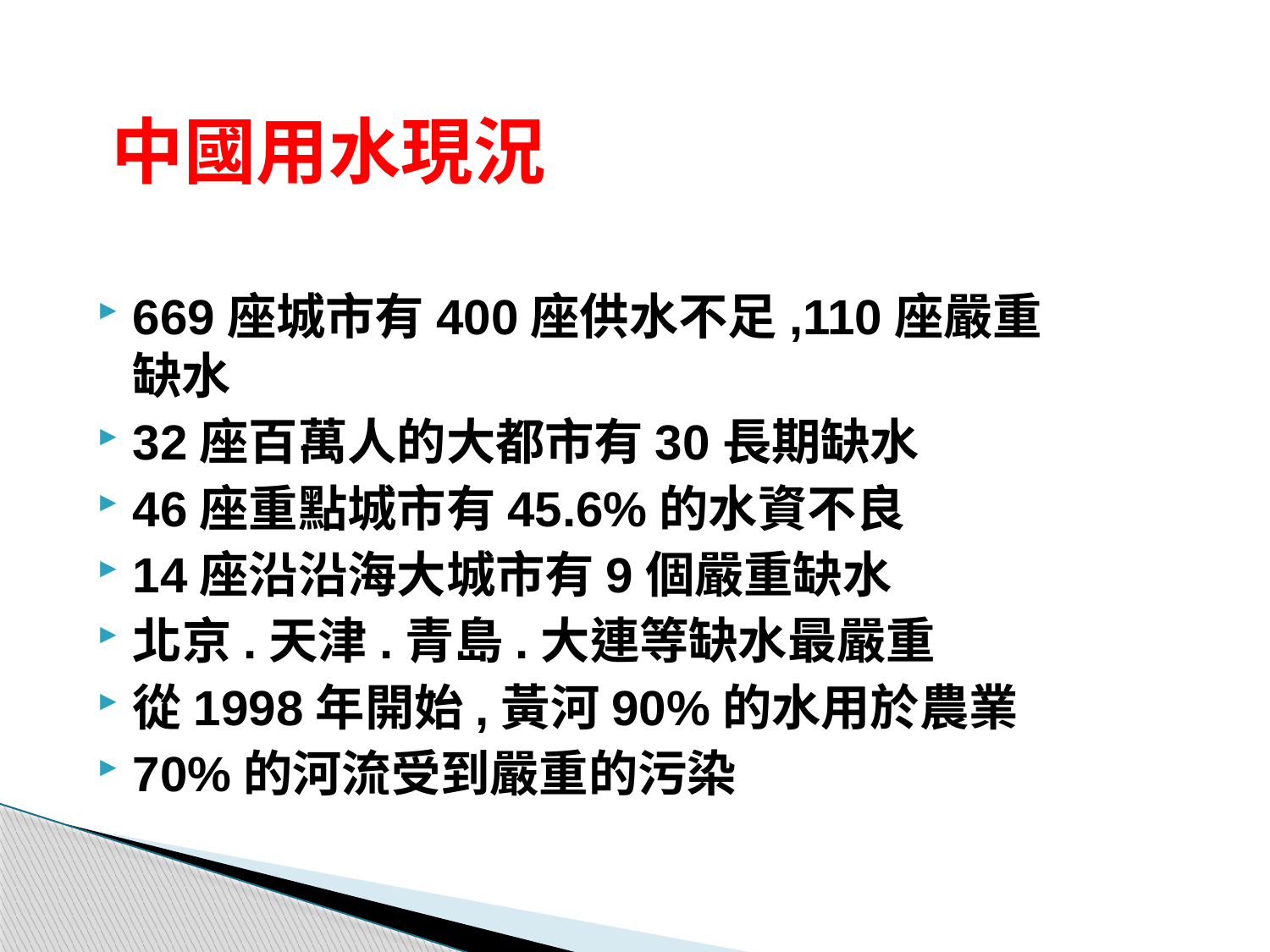

# 中國用水現況
669座城市有400座供水不足,110座嚴重缺水
32座百萬人的大都市有30長期缺水
46座重點城市有45.6%的水資不良
14座沿沿海大城市有9個嚴重缺水
北京.天津.青島.大連等缺水最嚴重
從1998年開始,黃河90%的水用於農業
70%的河流受到嚴重的污染